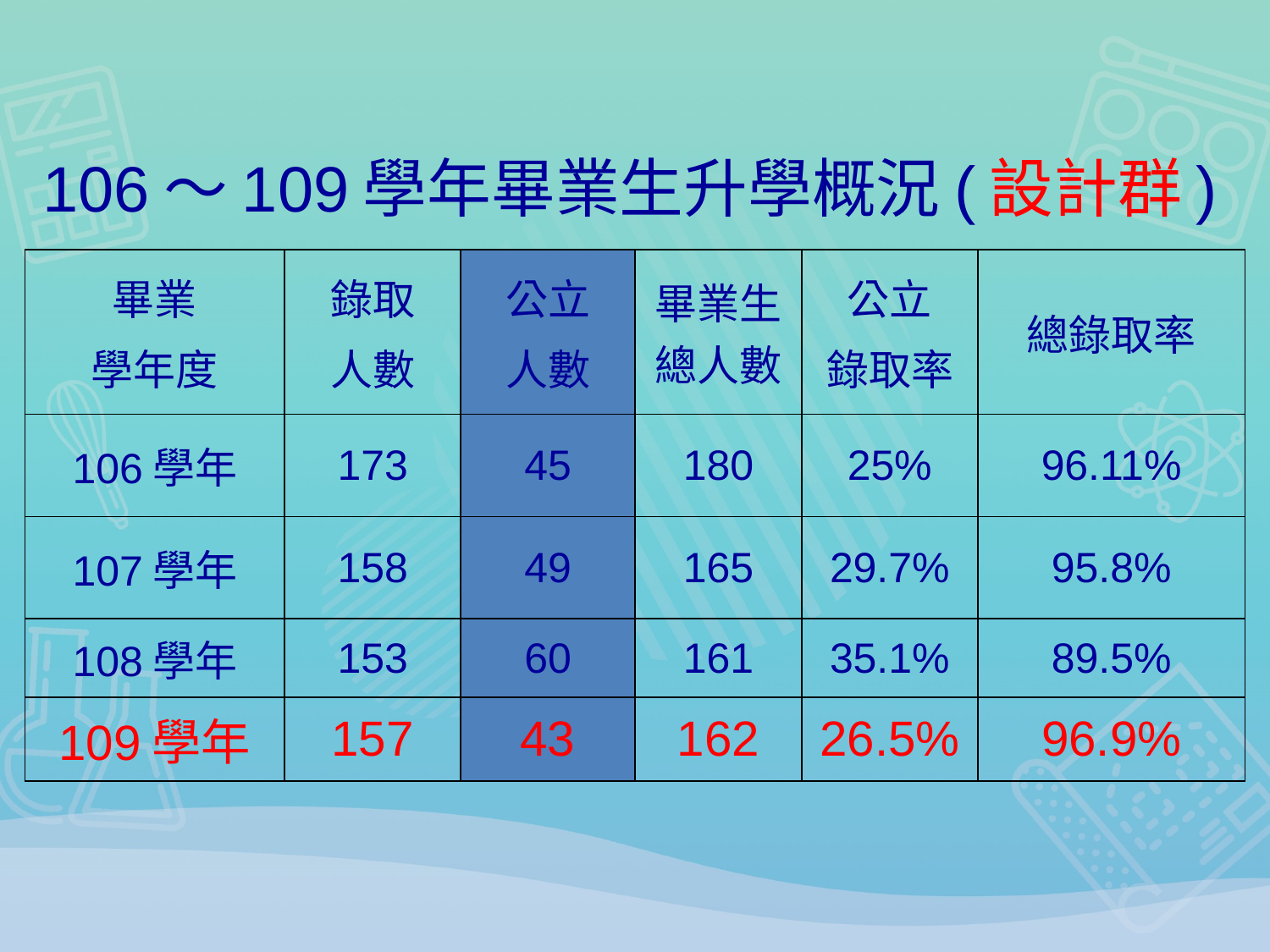

# 106～109學年畢業生升學概況(設計群)
| 畢業 學年度 | 錄取 人數 | 公立 人數 | 畢業生總人數 | 公立 錄取率 | 總錄取率 |
| --- | --- | --- | --- | --- | --- |
| 106學年 | 173 | 45 | 180 | 25% | 96.11% |
| 107學年 | 158 | 49 | 165 | 29.7% | 95.8% |
| 108學年 | 153 | 60 | 161 | 35.1% | 89.5% |
| 109學年 | 157 | 43 | 162 | 26.5% | 96.9% |